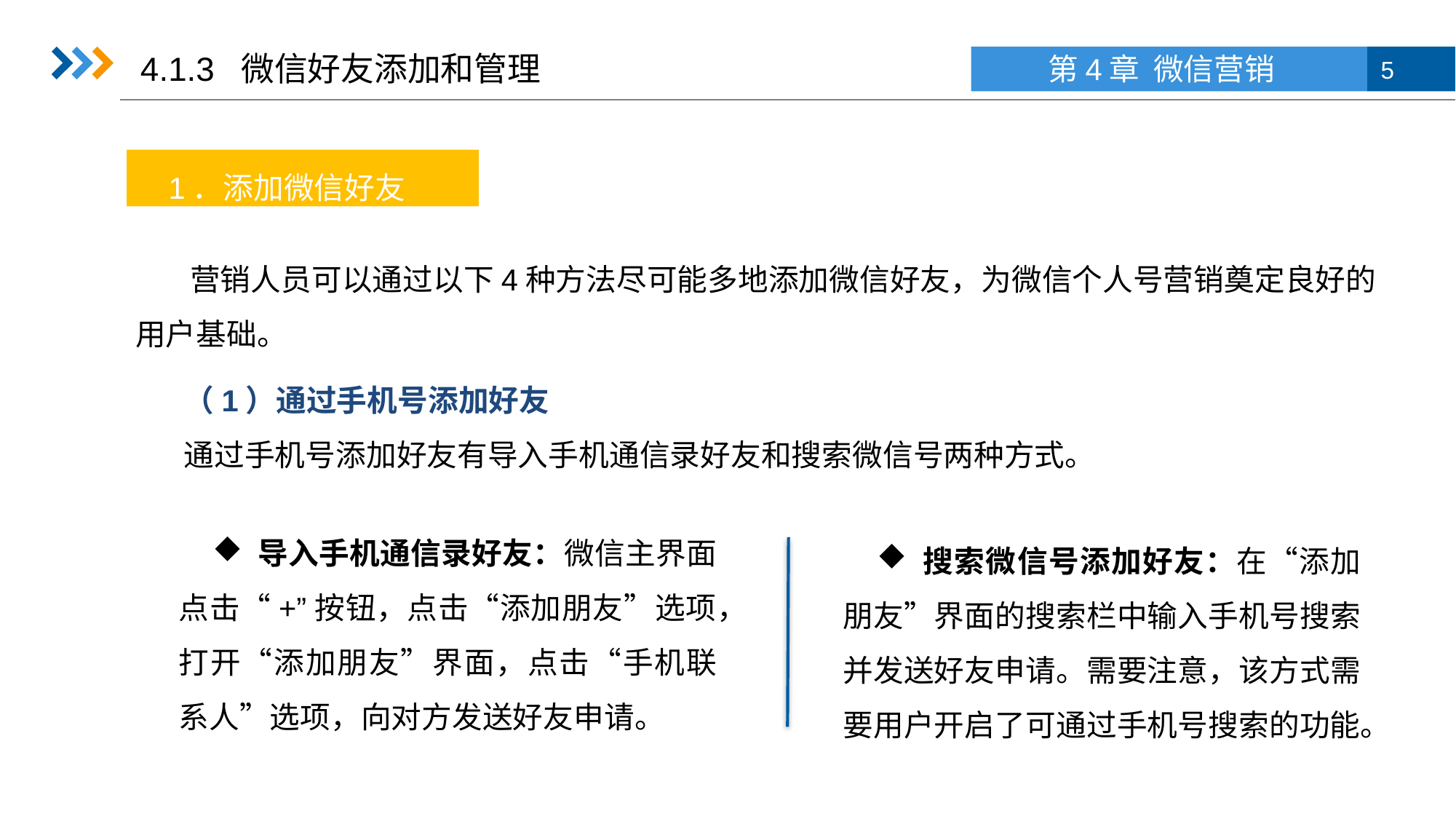

4.1.3  微信好友添加和管理
1．添加微信好友
营销人员可以通过以下4种方法尽可能多地添加微信好友，为微信个人号营销奠定良好的用户基础。
（1）通过手机号添加好友
通过手机号添加好友有导入手机通信录好友和搜索微信号两种方式。
 导入手机通信录好友：微信主界面点击“+”按钮，点击“添加朋友”选项，打开“添加朋友”界面，点击“手机联系人”选项，向对方发送好友申请。
 搜索微信号添加好友：在“添加朋友”界面的搜索栏中输入手机号搜索并发送好友申请。需要注意，该方式需要用户开启了可通过手机号搜索的功能。